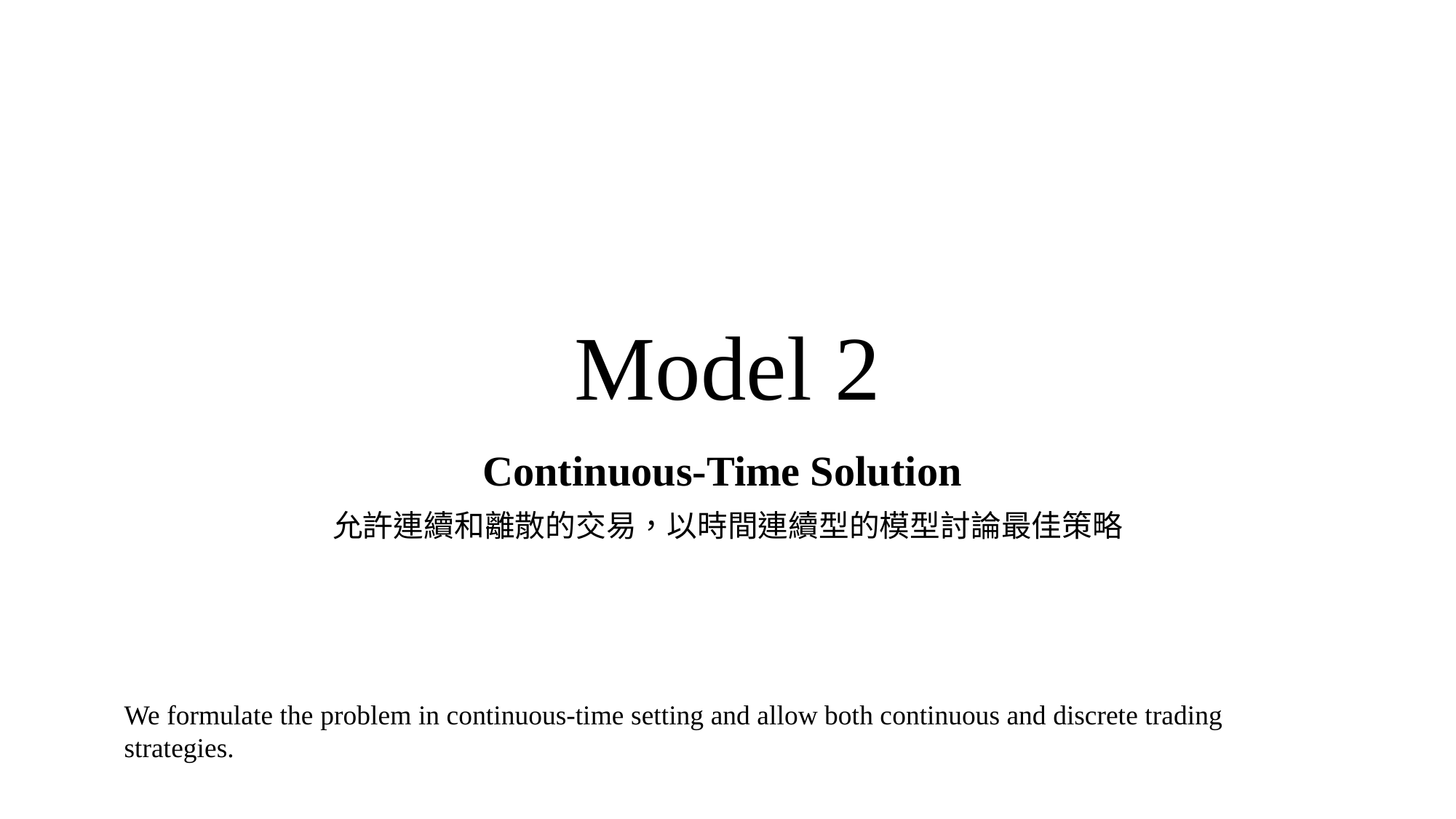

# Model 2
Continuous-Time Solution
允許連續和離散的交易，以時間連續型的模型討論最佳策略
We formulate the problem in continuous-time setting and allow both continuous and discrete trading strategies.